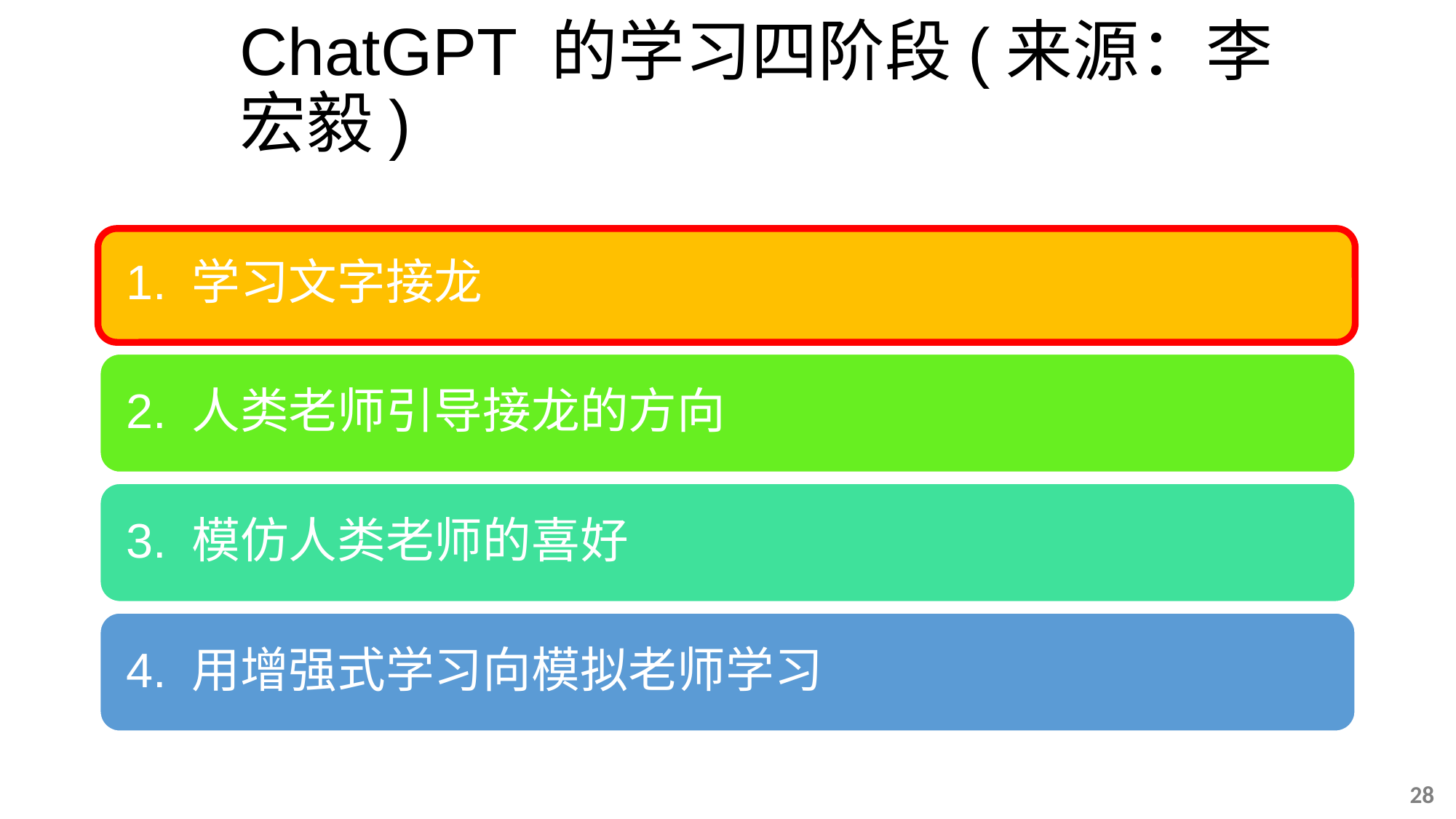

# ChatGPT 的学习四阶段(来源：李宏毅)
1. 学习文字接龙
2. 人类老师引导接龙的方向
3. 模仿人类老师的喜好
4. 用增强式学习向模拟老师学习